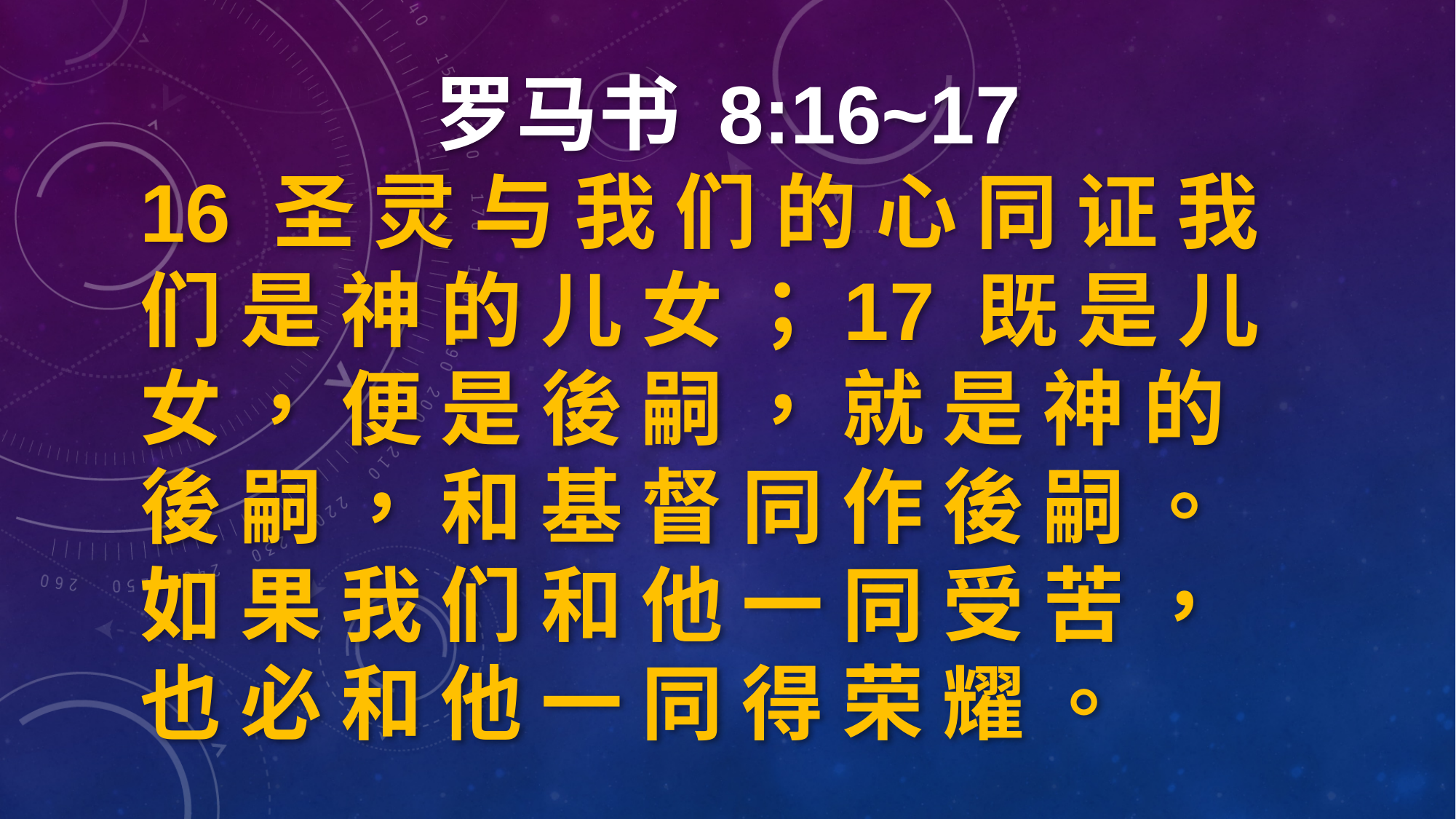

罗马书 8:16~17
16 圣 灵 与 我 们 的 心 同 证 我 们 是 神 的 儿 女 ；17 既 是 儿 女 ， 便 是 後 嗣 ， 就 是 神 的 後 嗣 ， 和 基 督 同 作 後 嗣 。 如 果 我 们 和 他 一 同 受 苦 ， 也 必 和 他 一 同 得 荣 耀 。